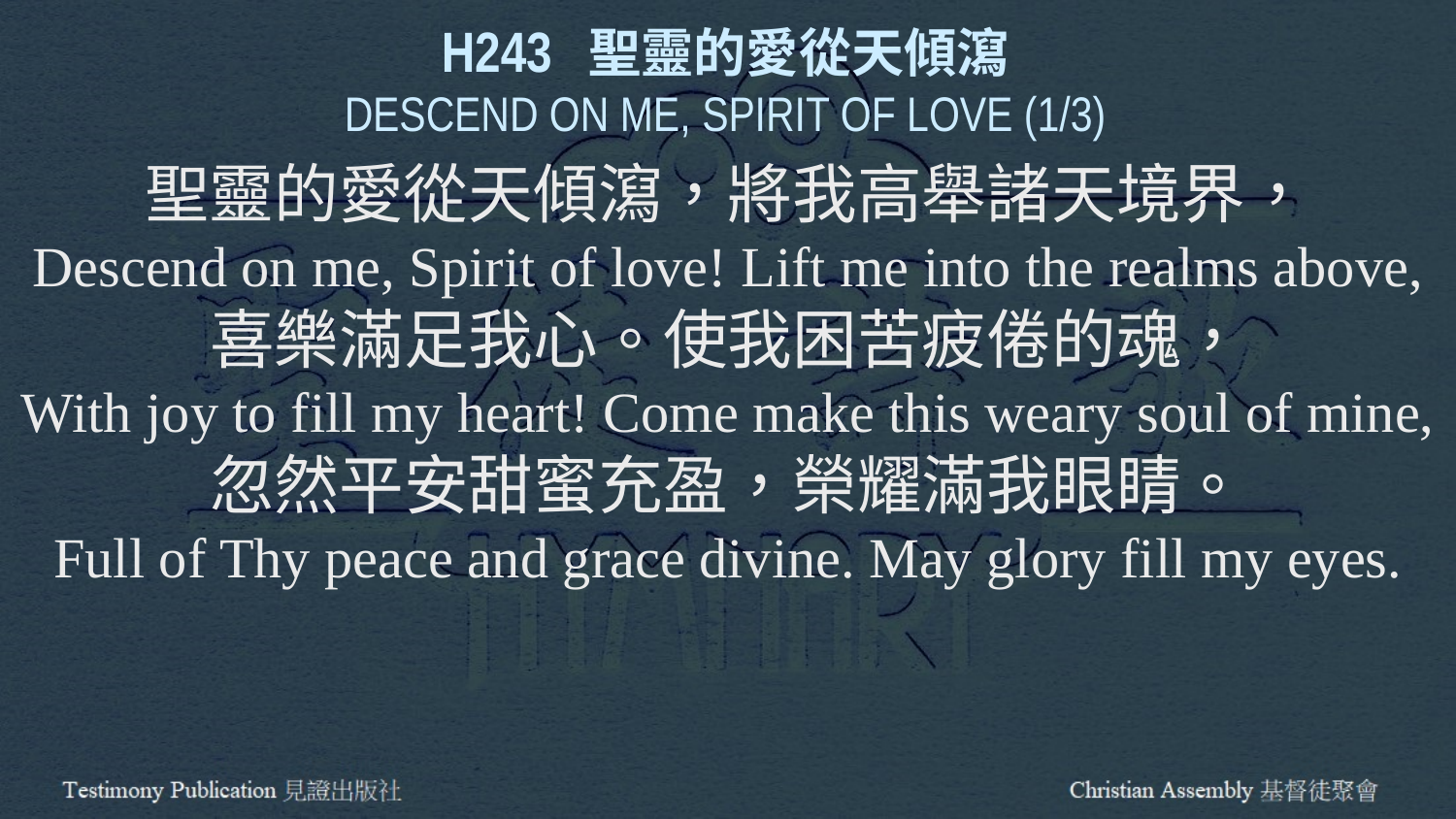

H243  聖靈的愛從天傾瀉
DESCEND ON ME, SPIRIT OF LOVE (1/3)
聖靈的愛從天傾瀉，將我高舉諸天境界，
Descend on me, Spirit of love! Lift me into the realms above,
喜樂滿足我心。使我困苦疲倦的魂，
With joy to fill my heart! Come make this weary soul of mine,
忽然平安甜蜜充盈，榮耀滿我眼睛。
Full of Thy peace and grace divine. May glory fill my eyes.